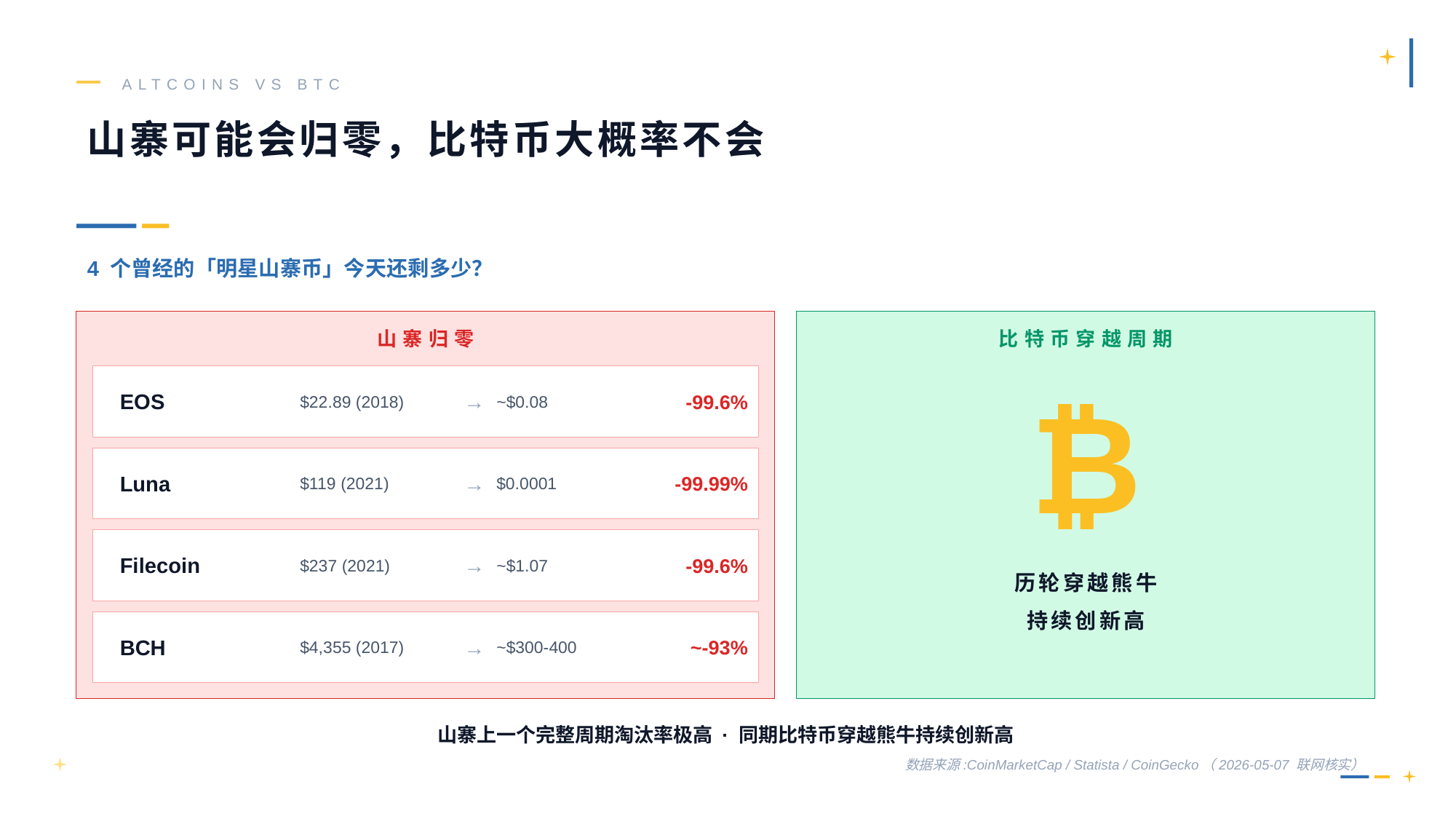

ALTCOINS VS BTC

山寨可能会归零，比特币大概率不会

4 个曾经的「明星山寨币」今天还剩多少？

山寨归零
比特币穿越周期

EOS
$22.89 (2018)
→
~$0.08
-99.6%
₿

Luna
$119 (2021)
→
$0.0001
-99.99%

Filecoin
$237 (2021)
→
~$1.07
-99.6%
历轮穿越熊牛
持续创新高

BCH
$4,355 (2017)
→
~$300-400
~-93%
山寨上一个完整周期淘汰率极高 · 同期比特币穿越熊牛持续创新高
数据来源:CoinMarketCap / Statista / CoinGecko（2026-05-07 联网核实）